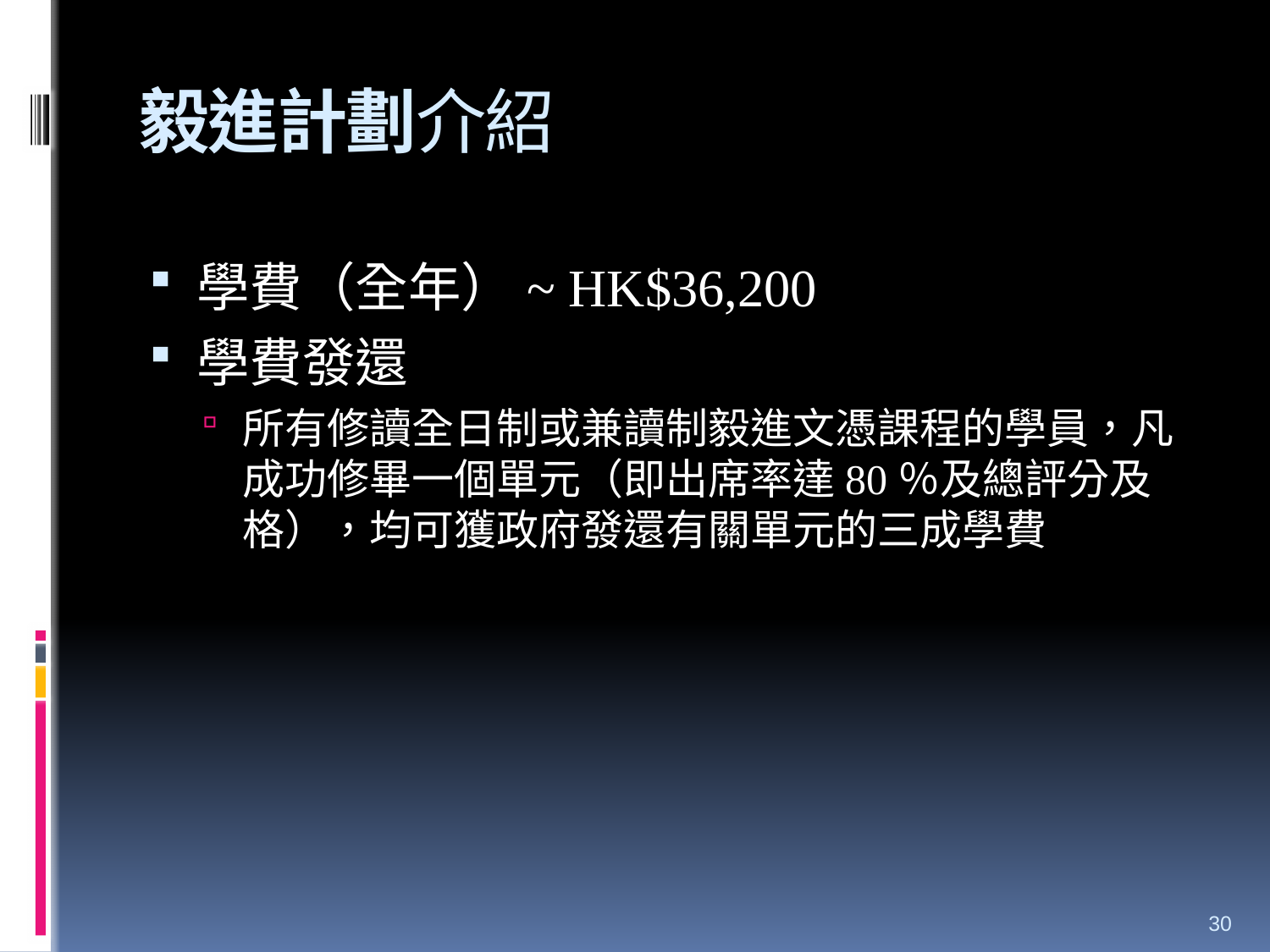

# 毅進計劃介紹
學費（全年）~ HK$36,200
學費發還
所有修讀全日制或兼讀制毅進文憑課程的學員，凡成功修畢一個單元（即出席率達80％及總評分及格），均可獲政府發還有關單元的三成學費
30